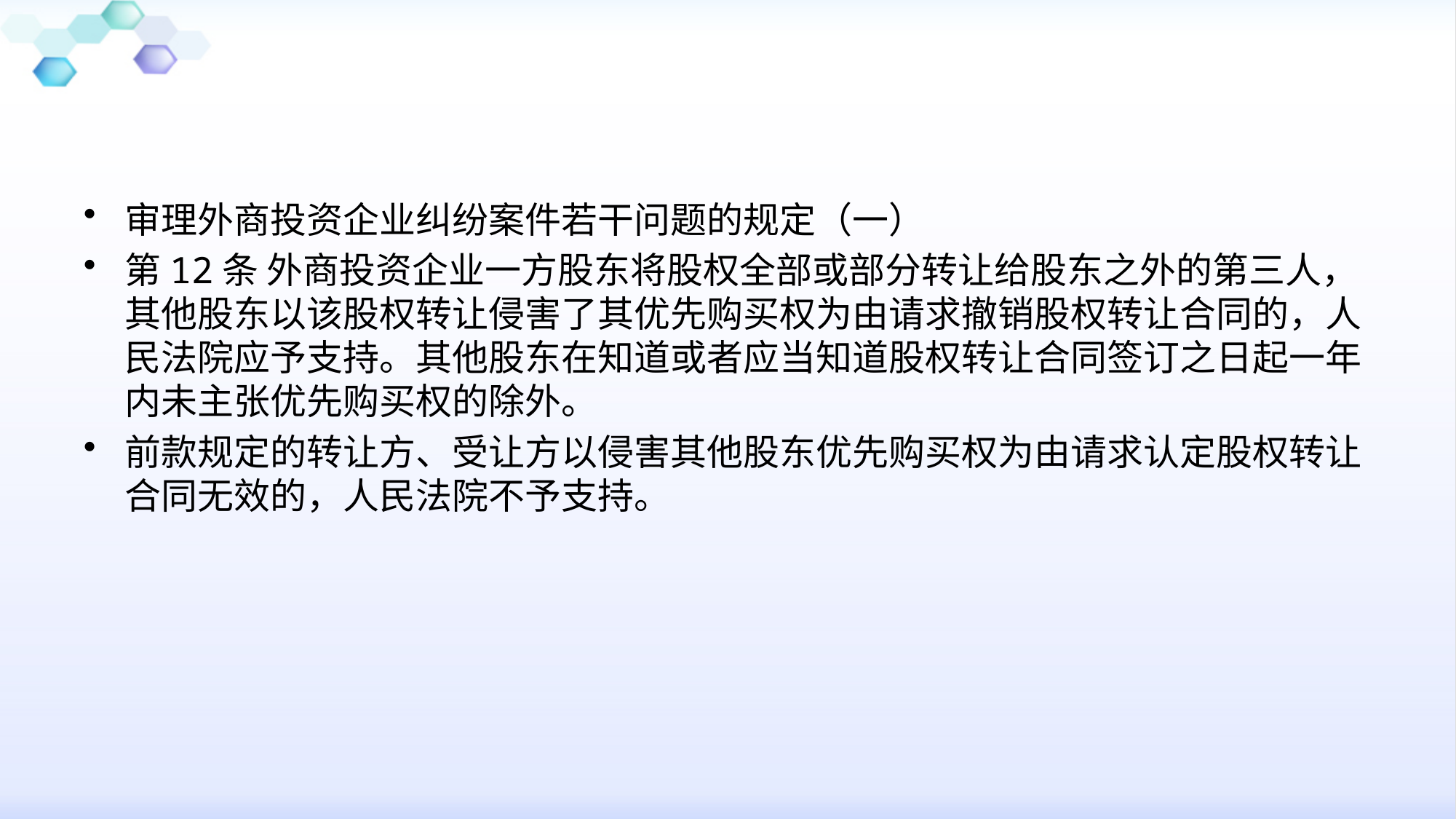

审理外商投资企业纠纷案件若干问题的规定（一）
第12条 外商投资企业一方股东将股权全部或部分转让给股东之外的第三人，其他股东以该股权转让侵害了其优先购买权为由请求撤销股权转让合同的，人民法院应予支持。其他股东在知道或者应当知道股权转让合同签订之日起一年内未主张优先购买权的除外。
前款规定的转让方、受让方以侵害其他股东优先购买权为由请求认定股权转让合同无效的，人民法院不予支持。